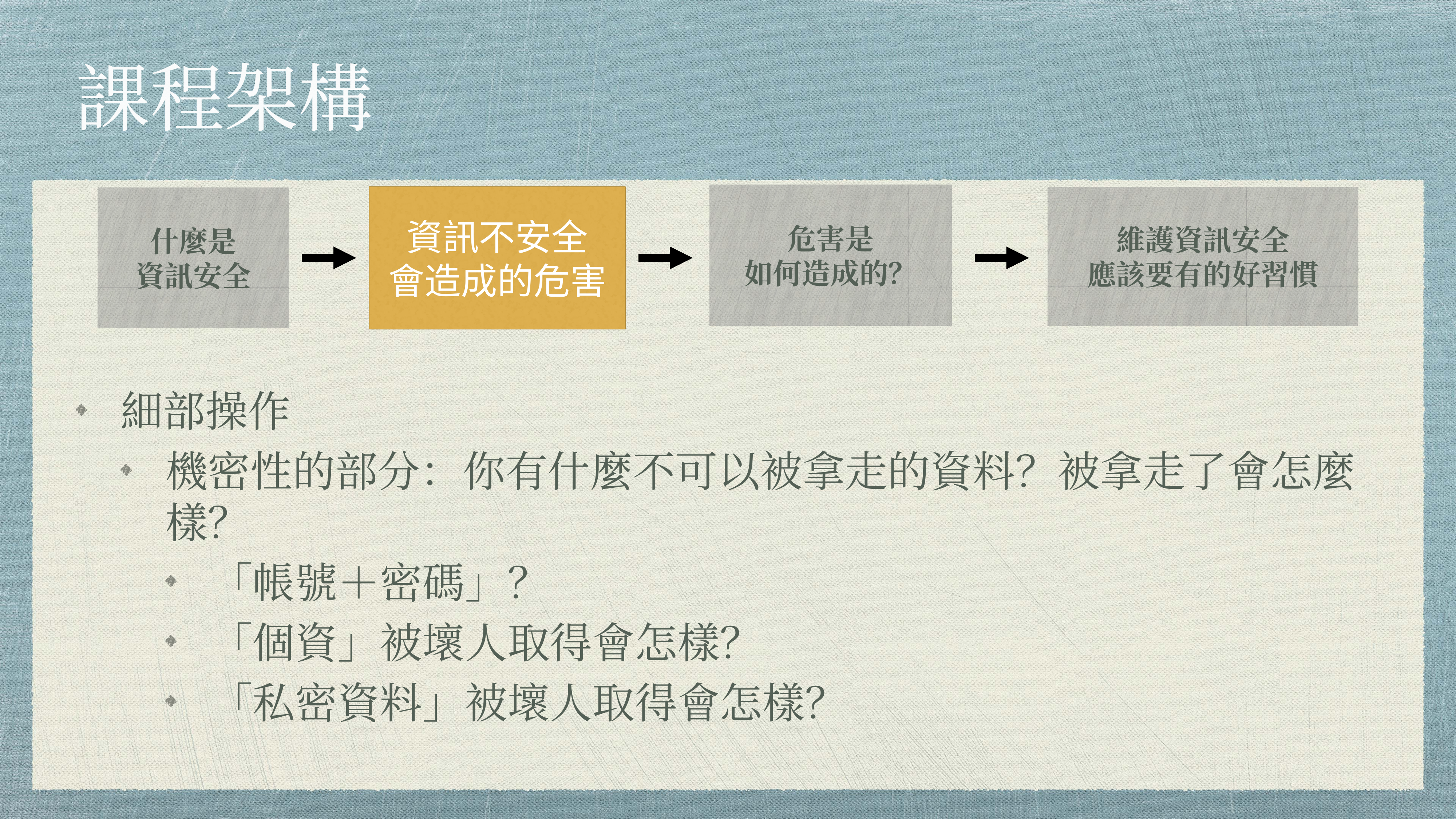

# 課程架構
危害是
如何造成的？
維護資訊安全
應該要有的好習慣
資訊不安全
會造成的危害
什麼是
資訊安全

細部操作
機密性的部分：你有什麼不可以被拿走的資料？被拿走了會怎麼樣？
「帳號＋密碼」？
「個資」被壞人取得會怎樣？
「私密資料」被壞人取得會怎樣？